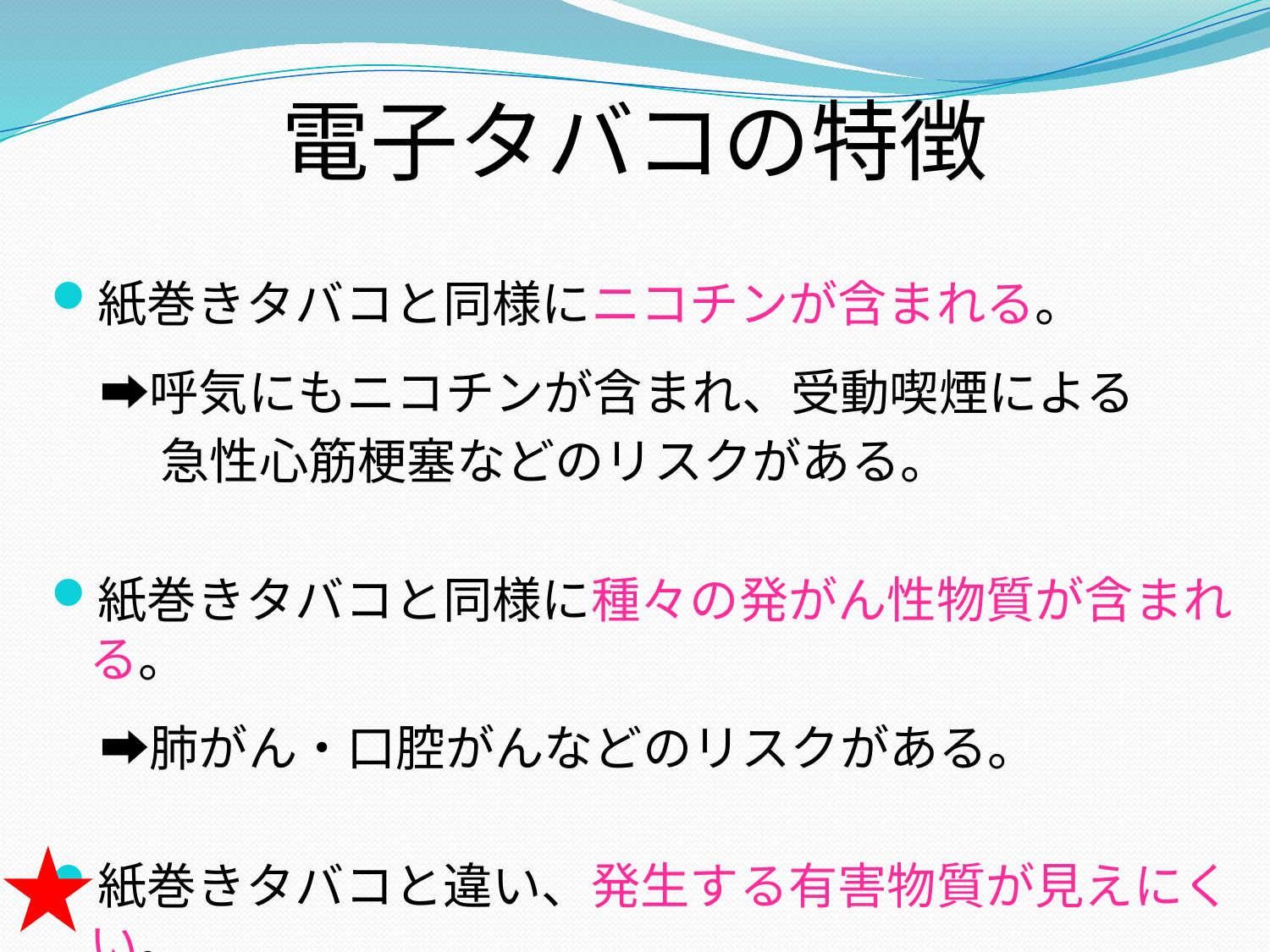

# 電子タバコの特徴
紙巻きタバコと同様にニコチンが含まれる。

　➡︎呼気にもニコチンが含まれ、受動喫煙による
　　 急性心筋梗塞などのリスクがある。

紙巻きタバコと同様に種々の発がん性物質が含まれる。

　➡︎肺がん・口腔がんなどのリスクがある。

紙巻きタバコと違い、発生する有害物質が見えにくい。